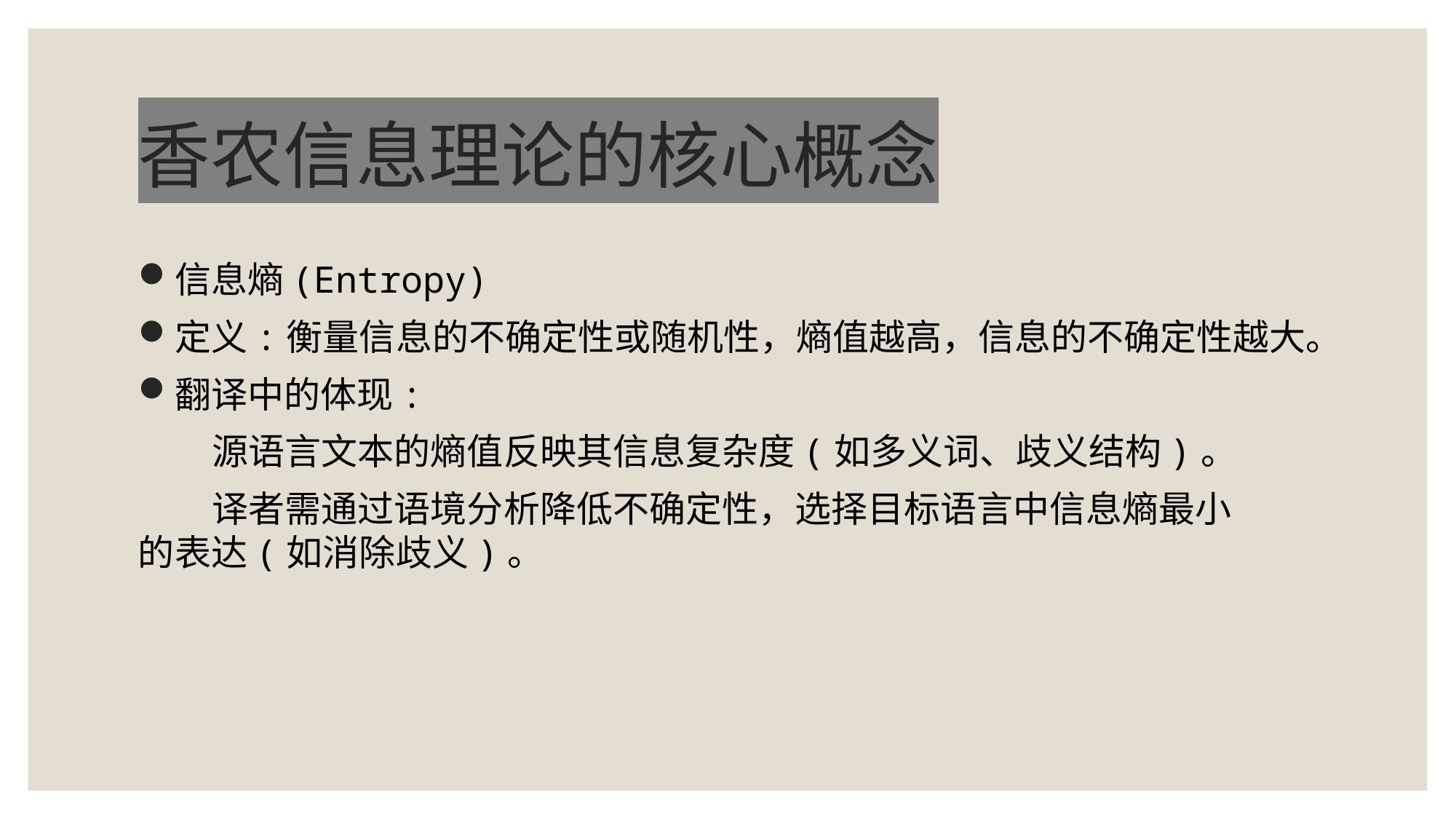

# 香农信息理论的核心概念
信息熵(Entropy)
定义:衡量信息的不确定性或随机性，熵值越高，信息的不确定性越大。
翻译中的体现:
        源语言文本的熵值反映其信息复杂度(如多义词、歧义结构)。
        译者需通过语境分析降低不确定性，选择目标语言中信息熵最小        的表达(如消除歧义)。